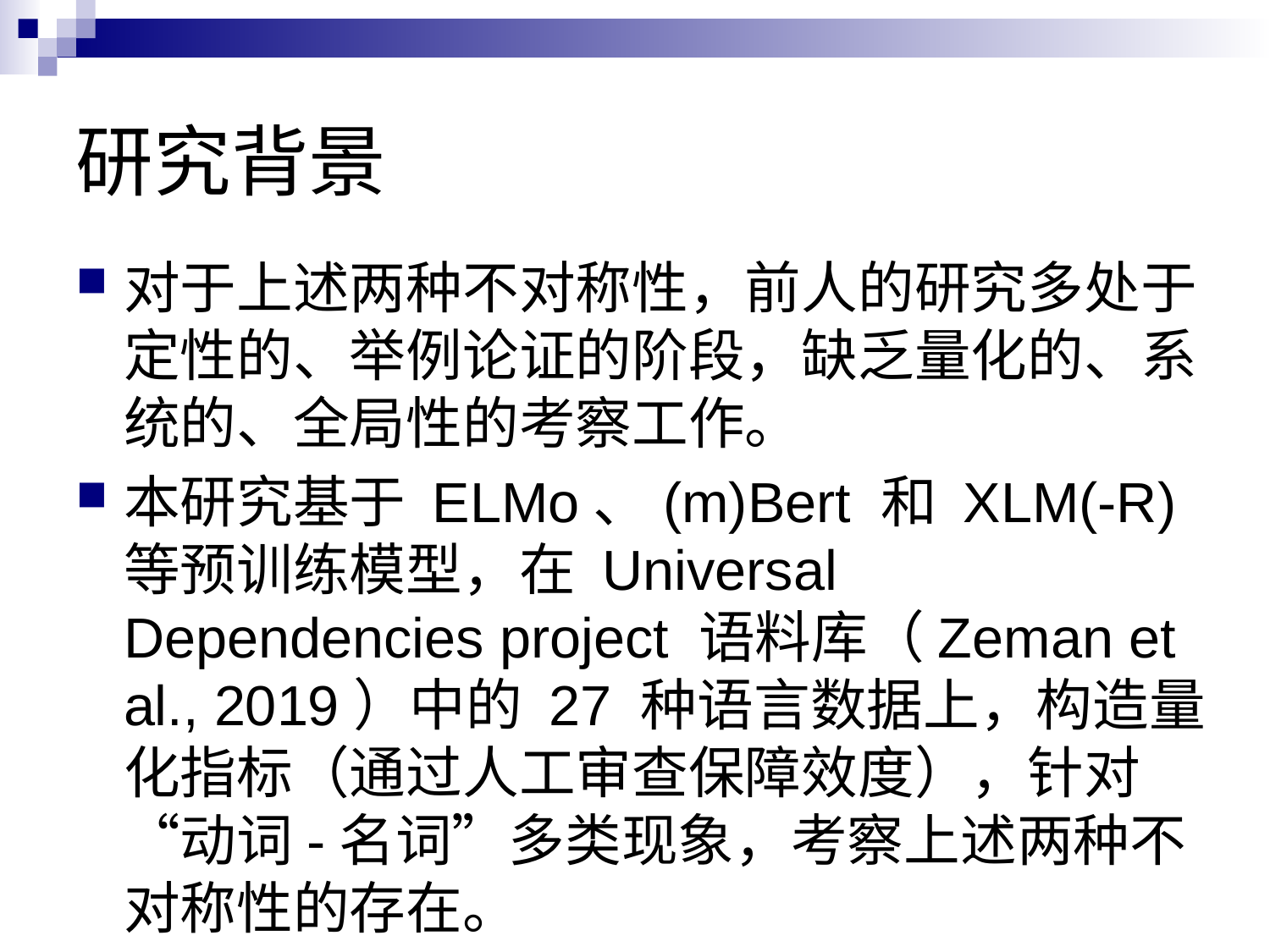

# 研究背景
对于上述两种不对称性，前人的研究多处于定性的、举例论证的阶段，缺乏量化的、系统的、全局性的考察工作。
本研究基于 ELMo、(m)Bert 和 XLM(-R) 等预训练模型，在 Universal Dependencies project 语料库（Zeman et al., 2019）中的 27 种语言数据上，构造量化指标（通过人工审查保障效度），针对“动词-名词”多类现象，考察上述两种不对称性的存在。